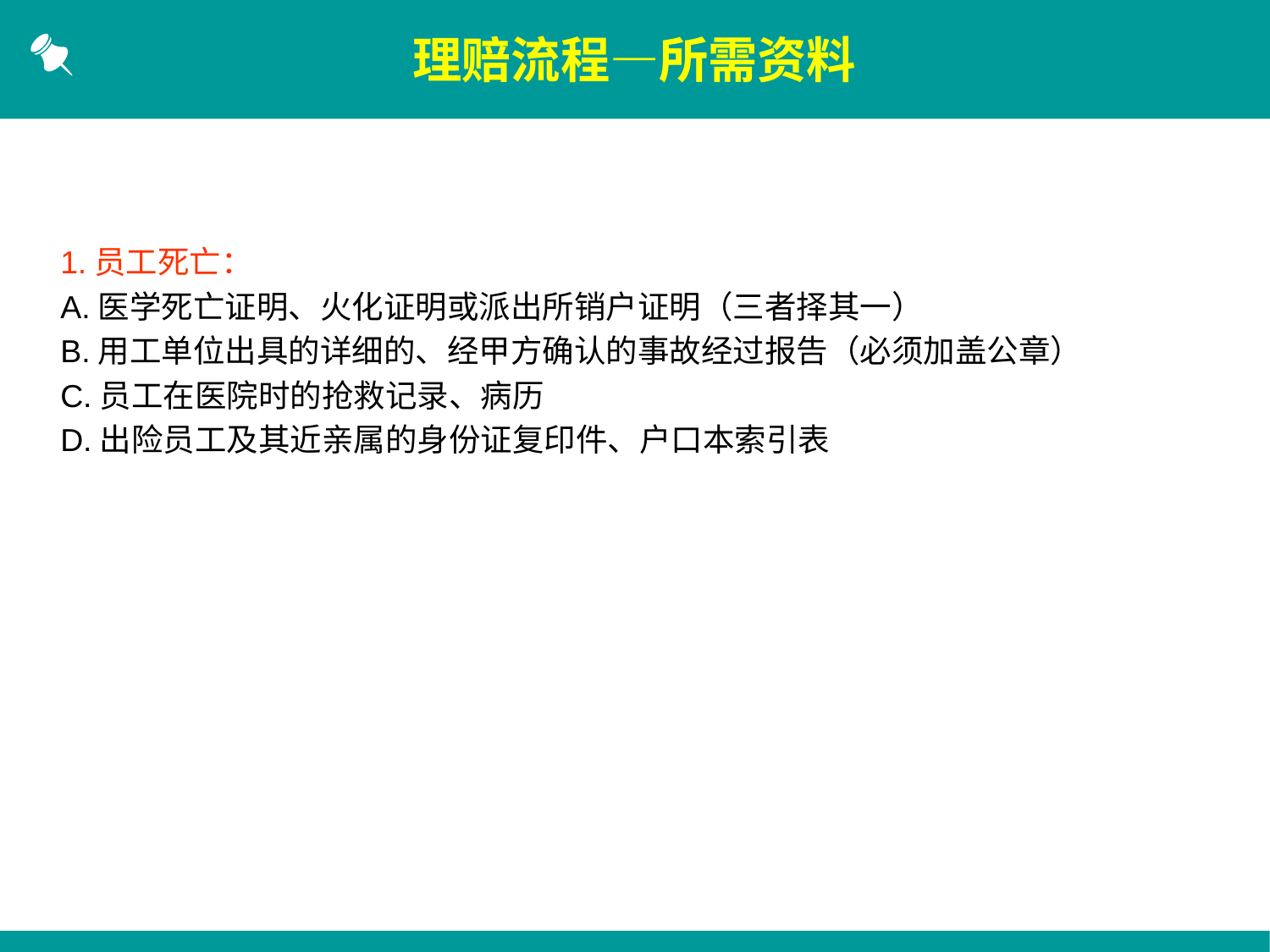

理赔流程—所需资料

1.员工死亡：
A.医学死亡证明、火化证明或派出所销户证明（三者择其一）
B.用工单位出具的详细的、经甲方确认的事故经过报告（必须加盖公章）
C.员工在医院时的抢救记录、病历
D.出险员工及其近亲属的身份证复印件、户口本索引表